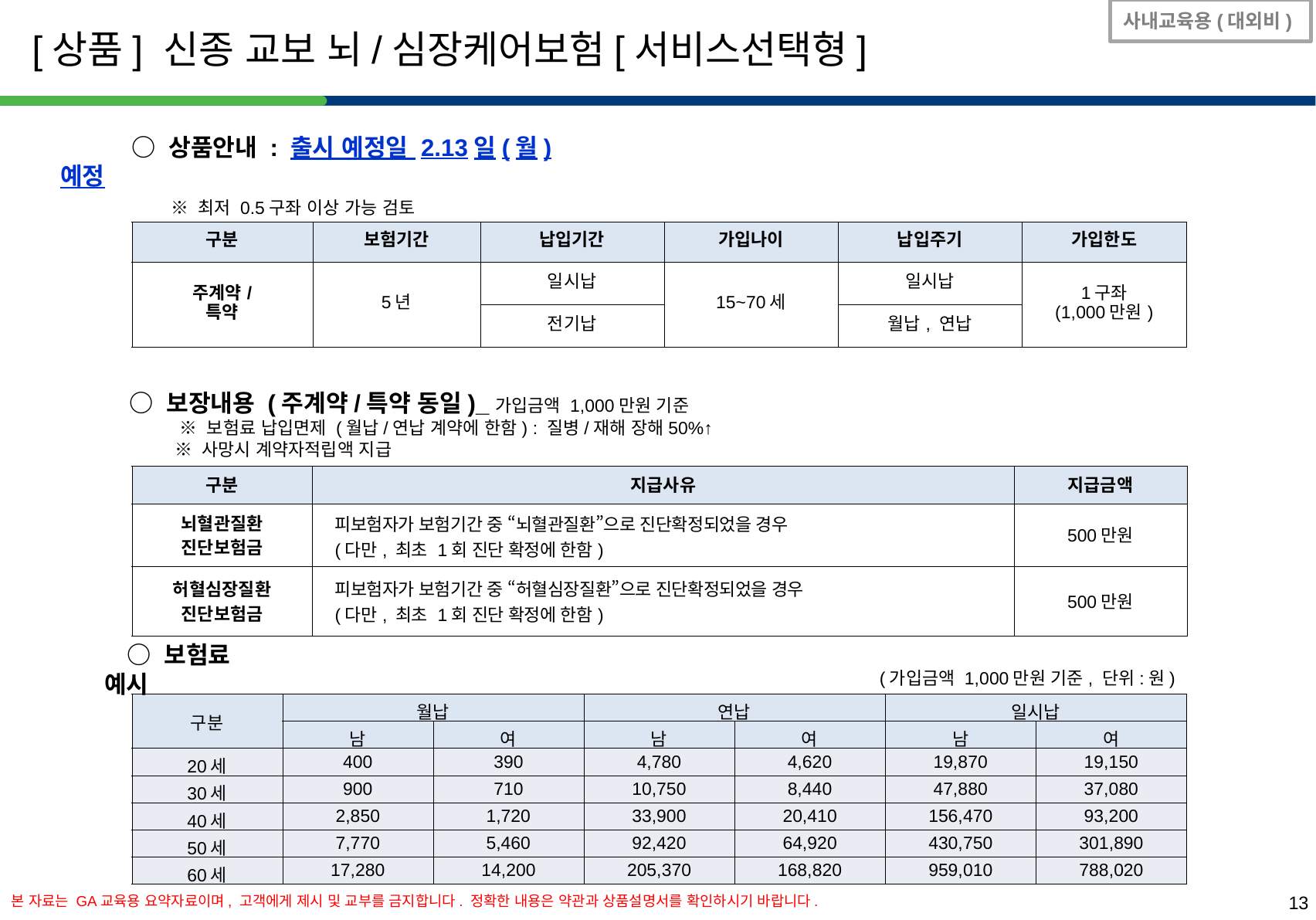

사내교육용(대외비)
[상품] 신종 교보 뇌/심장케어보험[서비스선택형]
○ 상품안내 : 출시 예정일 2.13일(월) 예정
             ※ 최저 0.5구좌 이상 가능 검토
| 구분 | 보험기간 | 납입기간 | 가입나이 | 납입주기 | 가입한도 |
| --- | --- | --- | --- | --- | --- |
| 주계약/ 특약 | 5년 | 일시납 | 15~70세 | 일시납 | 1구좌 (1,000만원) |
|  |  | 전기납 |  | 월납, 연납 |  |
○ 보장내용 (주계약/특약 동일)_가입금액 1,000만원 기준
          ※ 보험료 납입면제 (월납/연납 계약에 한함) : 질병/재해 장해50%↑
※ 사망시 계약자적립액 지급
| 구분 | 지급사유 | 지급금액 |
| --- | --- | --- |
| 뇌혈관질환 진단보험금 | 피보험자가 보험기간 중 “뇌혈관질환”으로 진단확정되었을 경우 (다만, 최초 1회 진단 확정에 한함) | 500만원 |
| 허혈심장질환 진단보험금 | 피보험자가 보험기간 중 “허혈심장질환”으로 진단확정되었을 경우 (다만, 최초 1회 진단 확정에 한함) | 500만원 |
○ 보험료 예시
(가입금액 1,000만원 기준, 단위:원)
| 구분 | 월납 |  | 연납 |  | 일시납 |  |
| --- | --- | --- | --- | --- | --- | --- |
|  | 남 | 여 | 남 | 여 | 남 | 여 |
| 20세 | 400 | 390 | 4,780 | 4,620 | 19,870 | 19,150 |
| 30세 | 900 | 710 | 10,750 | 8,440 | 47,880 | 37,080 |
| 40세 | 2,850 | 1,720 | 33,900 | 20,410 | 156,470 | 93,200 |
| 50세 | 7,770 | 5,460 | 92,420 | 64,920 | 430,750 | 301,890 |
| 60세 | 17,280 | 14,200 | 205,370 | 168,820 | 959,010 | 788,020 |
본 자료는 GA교육용 요약자료이며, 고객에게 제시 및 교부를 금지합니다. 정확한 내용은 약관과 상품설명서를 확인하시기 바랍니다.